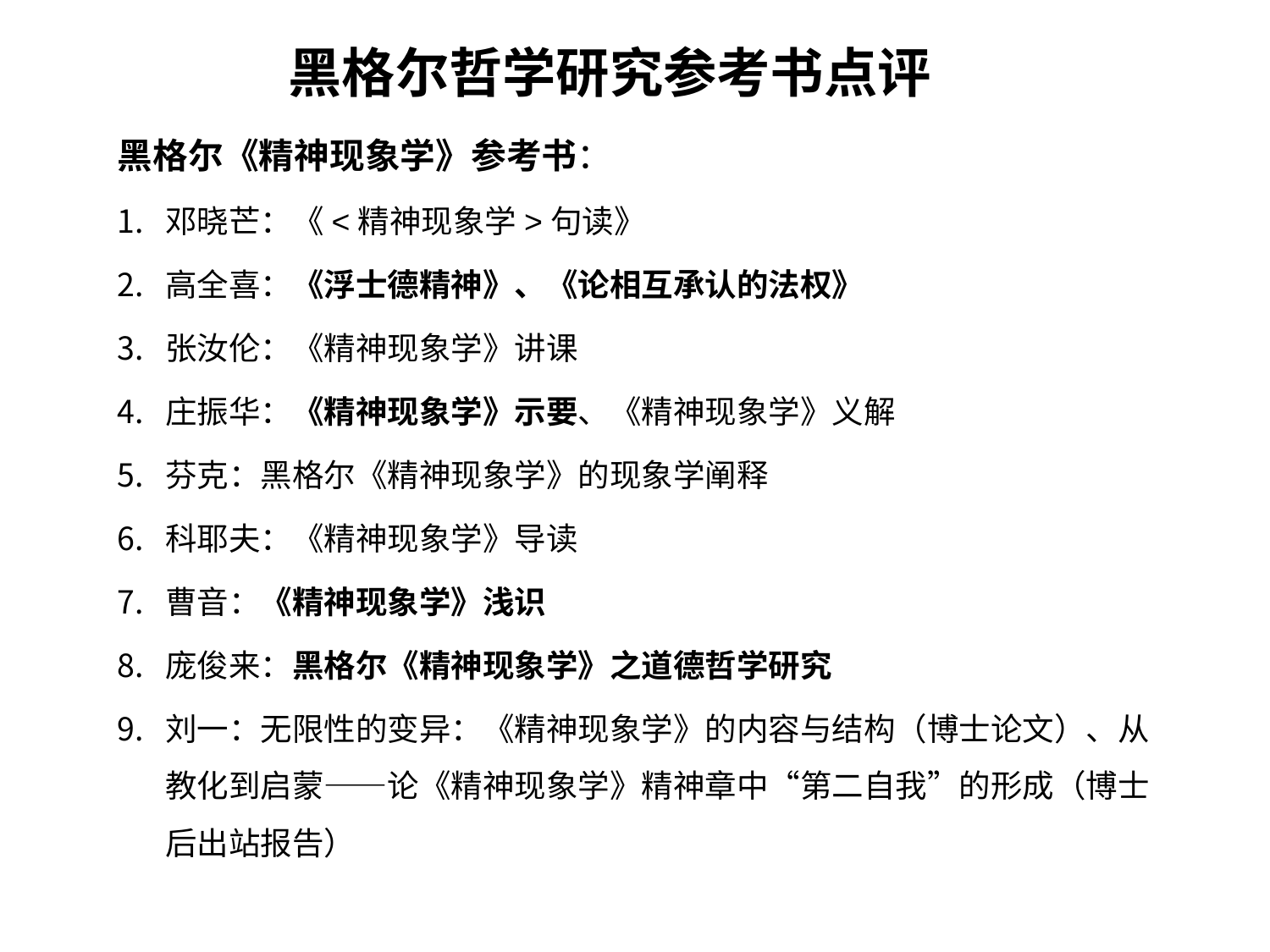

黑格尔哲学研究参考书点评
黑格尔《精神现象学》参考书：
邓晓芒：《<精神现象学>句读》
高全喜：《浮士德精神》、《论相互承认的法权》
张汝伦：《精神现象学》讲课
庄振华：《精神现象学》示要、《精神现象学》义解
芬克：黑格尔《精神现象学》的现象学阐释
科耶夫：《精神现象学》导读
曹音：《精神现象学》浅识
庞俊来：黑格尔《精神现象学》之道德哲学研究
刘一：无限性的变异：《精神现象学》的内容与结构（博士论文）、从教化到启蒙——论《精神现象学》精神章中“第二自我”的形成（博士后出站报告）